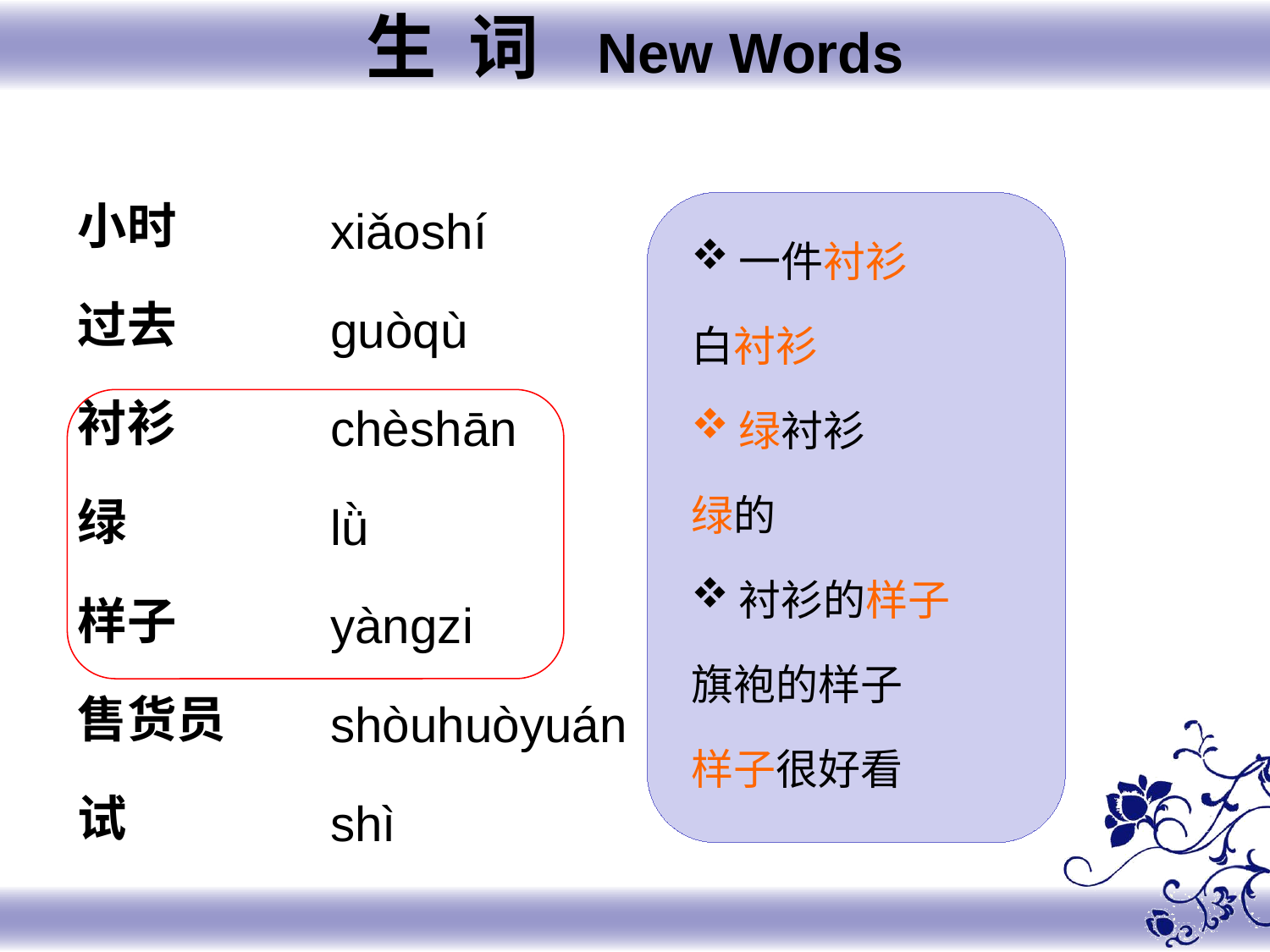

生  词   New Words
小时
过去
衬衫
绿
样子
售货员
试
xiǎoshí
ɡuòqù
chèshān
lǜ
yànɡzi
shòuhuòyuán
shì

一件衬衫
白衬衫
绿衬衫
绿的
衬衫的样子
旗袍的样子
样子很好看